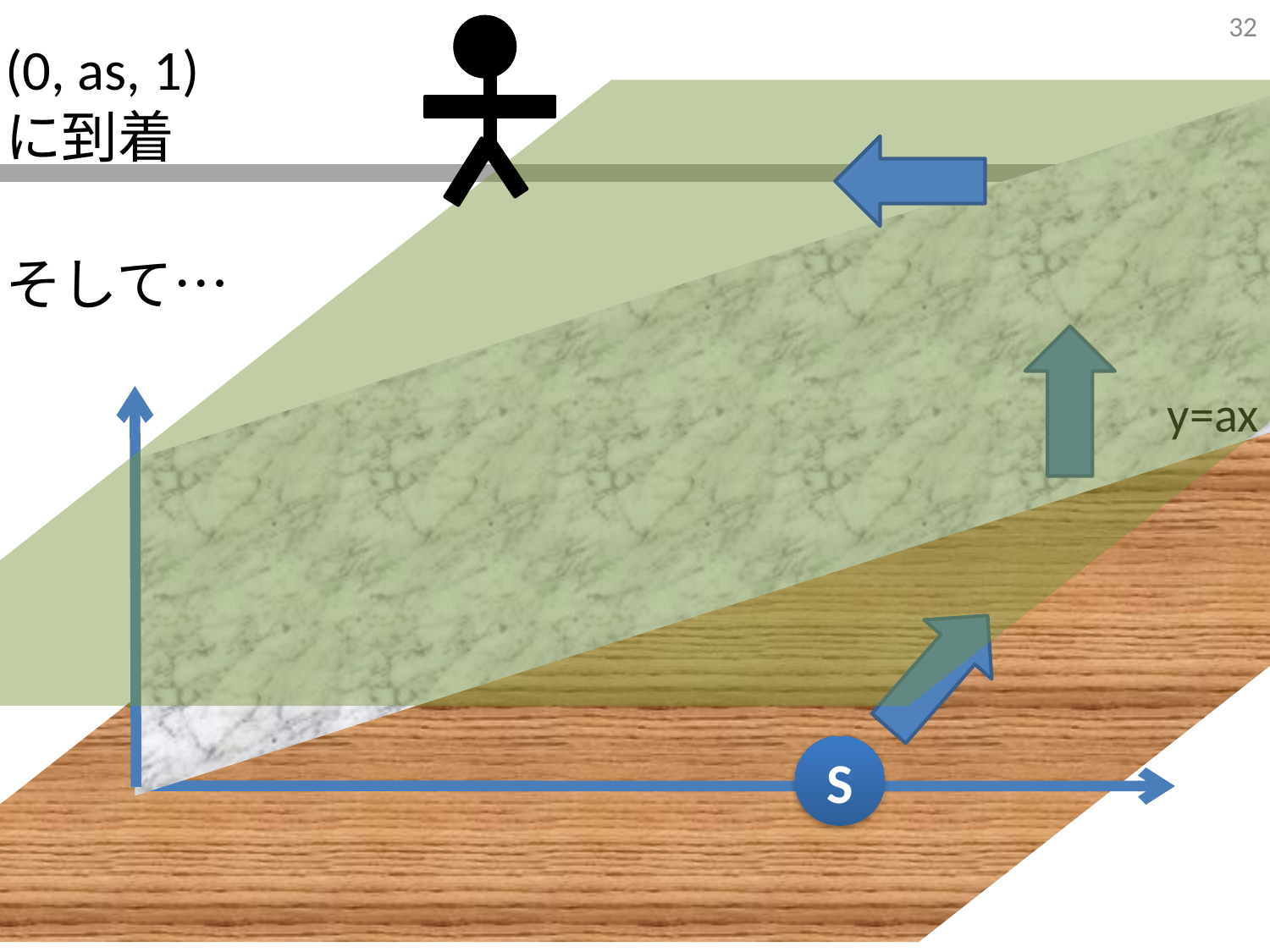

#

(0, as, 1)
に到着
そして…

y=ax

S